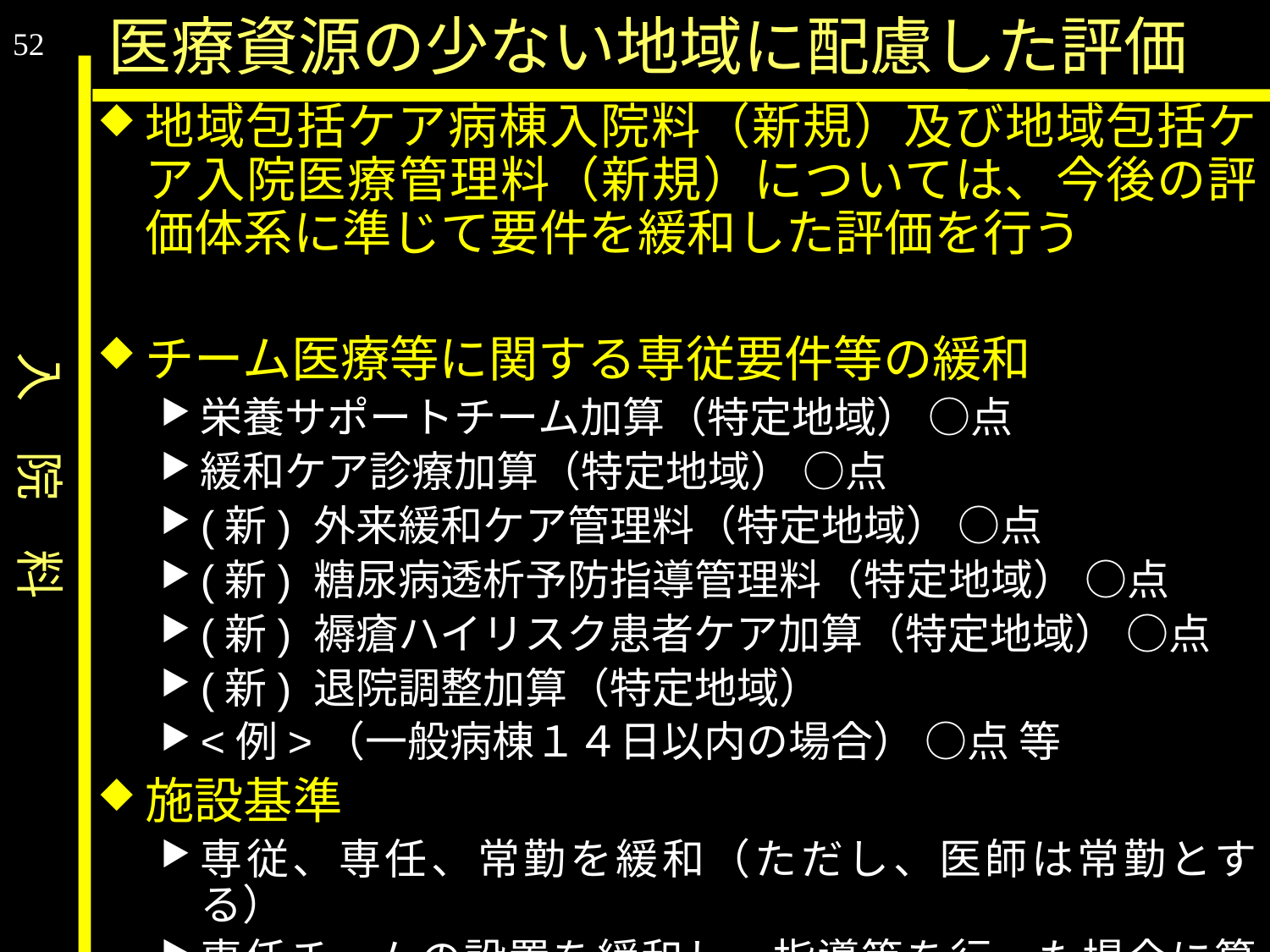

入　院　料
医療資源の少ない地域に配慮した評価
52

地域包括ケア病棟入院料（新規）及び地域包括ケア入院医療管理料（新規）については、今後の評価体系に準じて要件を緩和した評価を行う

チーム医療等に関する専従要件等の緩和
栄養サポートチーム加算（特定地域） ○点
緩和ケア診療加算（特定地域） ○点
(新) 外来緩和ケア管理料（特定地域） ○点
(新) 糖尿病透析予防指導管理料（特定地域） ○点
(新) 褥瘡ハイリスク患者ケア加算（特定地域） ○点
(新) 退院調整加算（特定地域）
<例>（一般病棟１４日以内の場合） ○点 等
施設基準
専従、専任、常勤を緩和（ただし、医師は常勤とする）
専任チームの設置を緩和し、指導等を行った場合に算定可